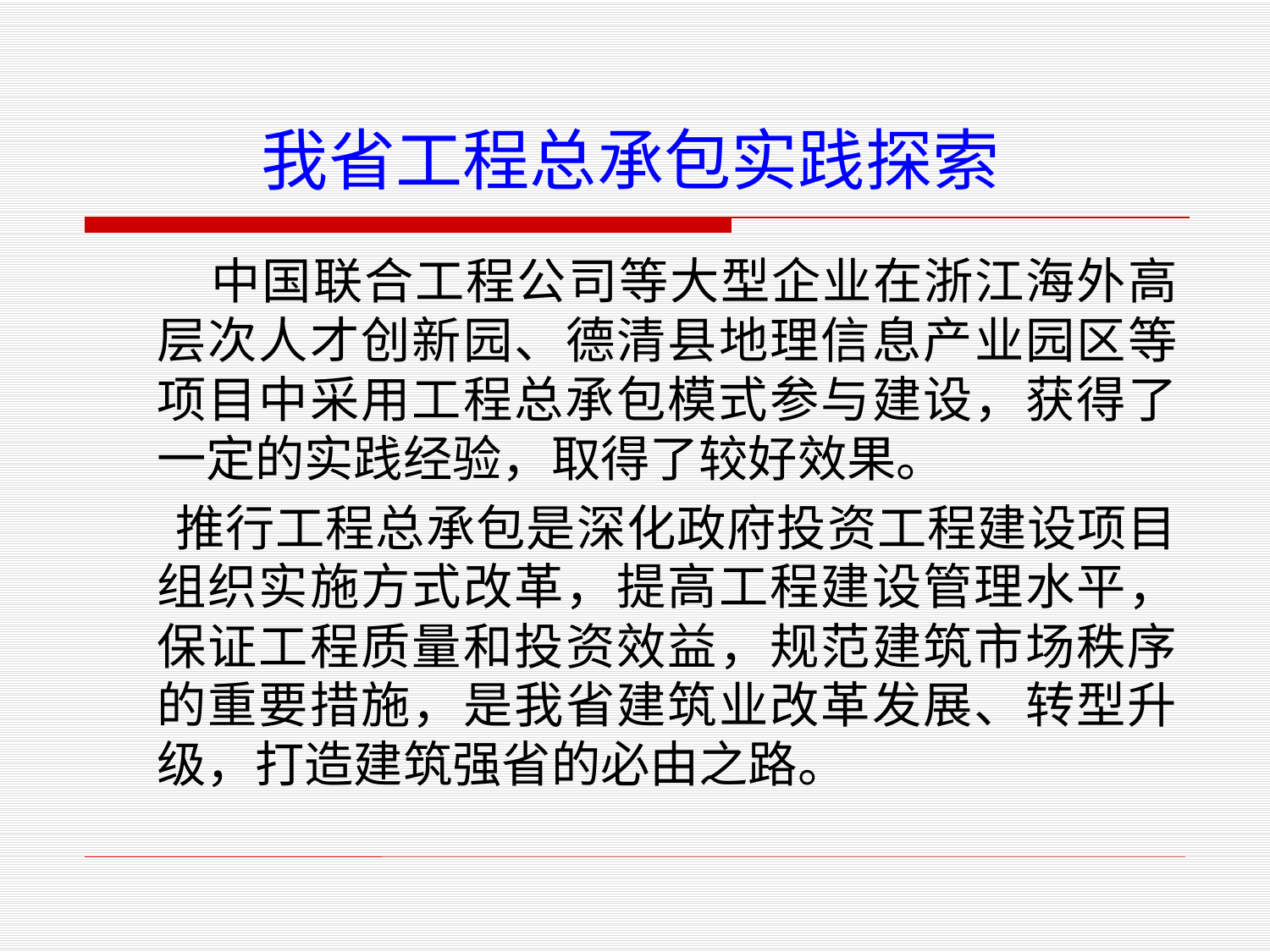

# 我省工程总承包实践探索
         中国联合工程公司等大型企业在浙江海外高层次人才创新园、德清县地理信息产业园区等项目中采用工程总承包模式参与建设，获得了一定的实践经验，取得了较好效果。
      推行工程总承包是深化政府投资工程建设项目组织实施方式改革，提高工程建设管理水平，保证工程质量和投资效益，规范建筑市场秩序的重要措施，是我省建筑业改革发展、转型升级，打造建筑强省的必由之路。